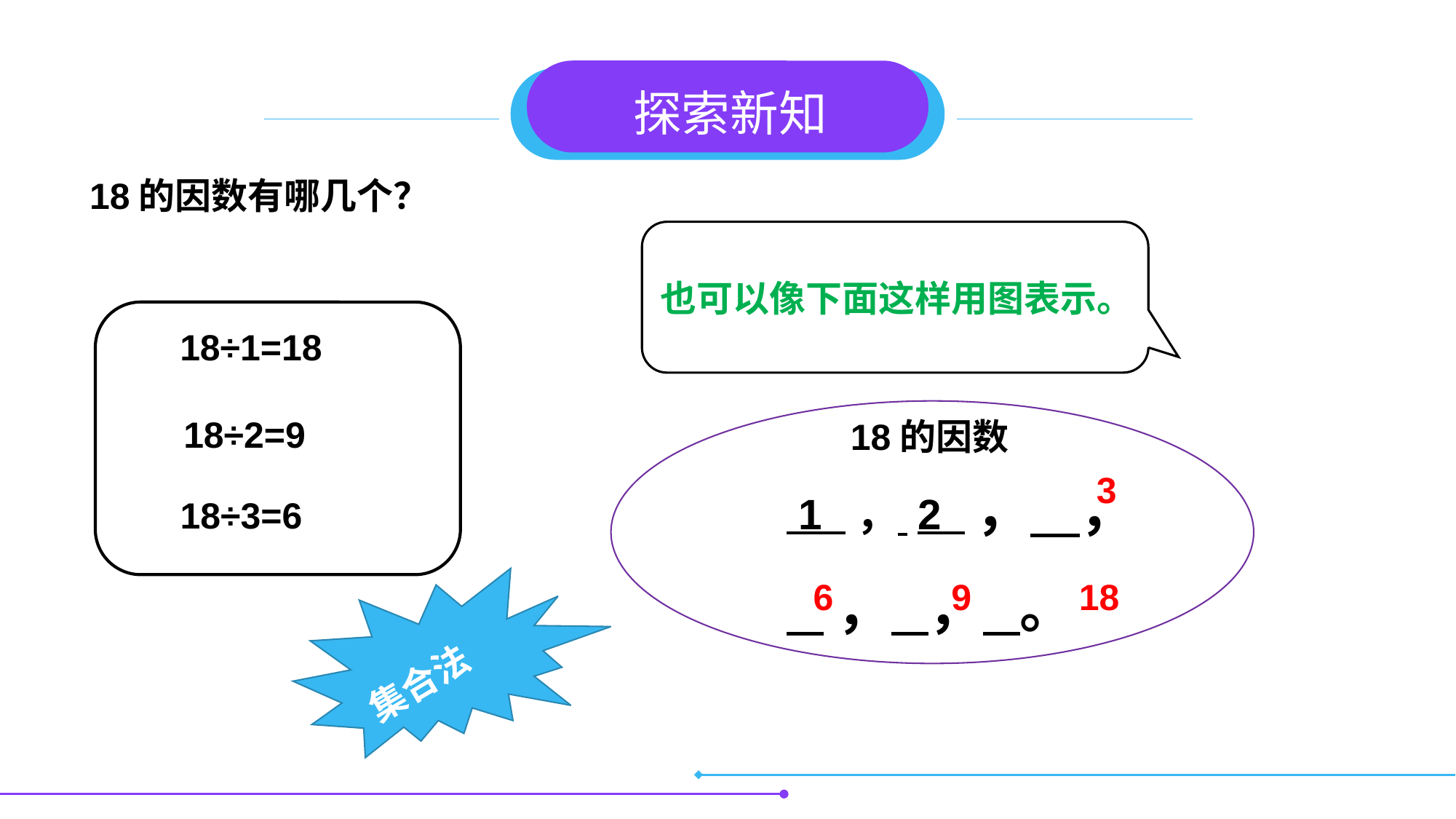

探索新知
18的因数有哪几个？
也可以像下面这样用图表示。

18÷1=18
18÷2=9
18÷3=6

18的因数
 1  ， 2  ，    ，
   ，   ，   。
3

集合法
6
9
18